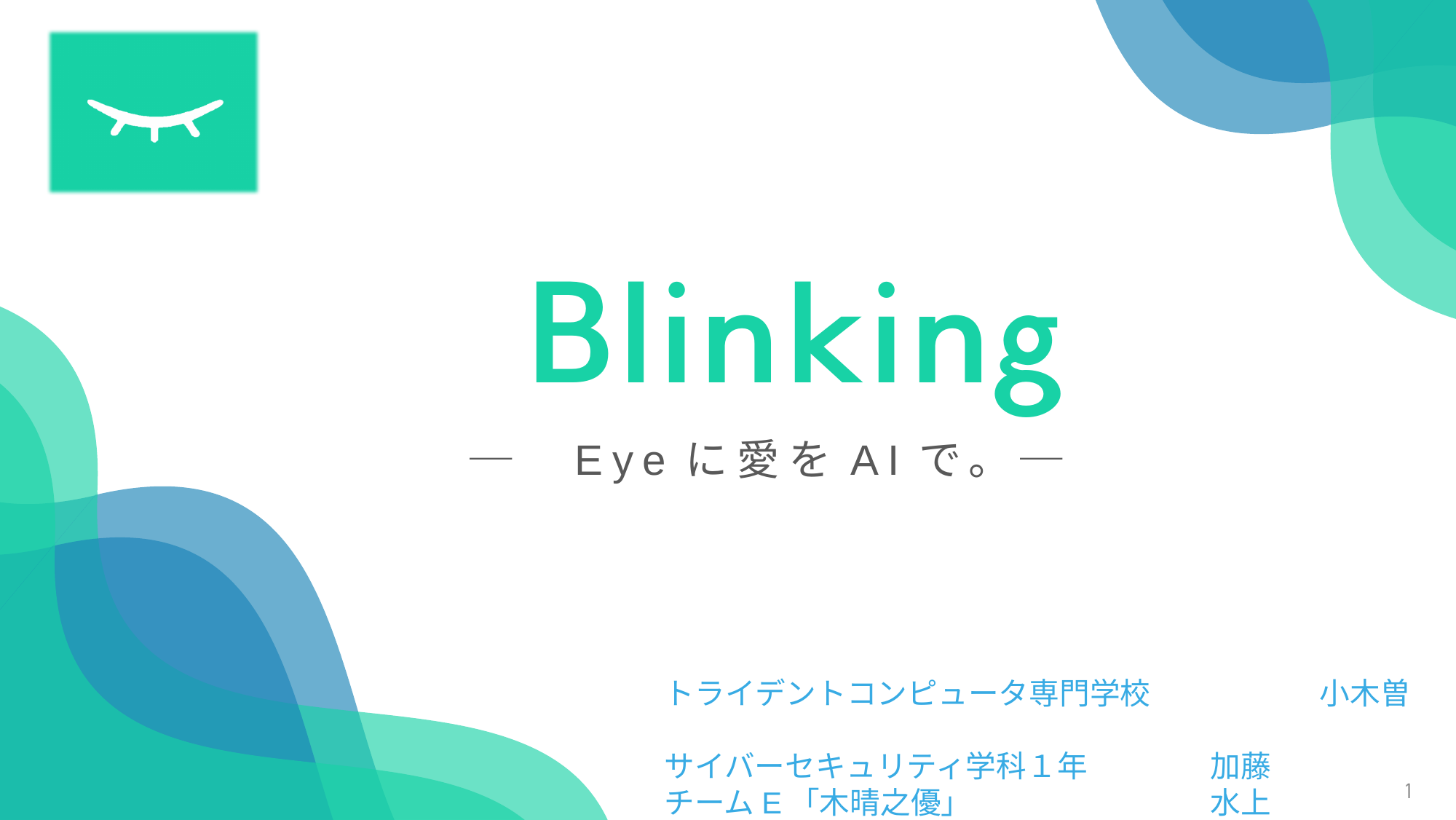

Blinking

─　Eyeに愛をAIで。─
トライデントコンピュータ専門学校		小木曽
サイバーセキュリティ学科１年		加藤
チームE「木晴之優」			水上
1